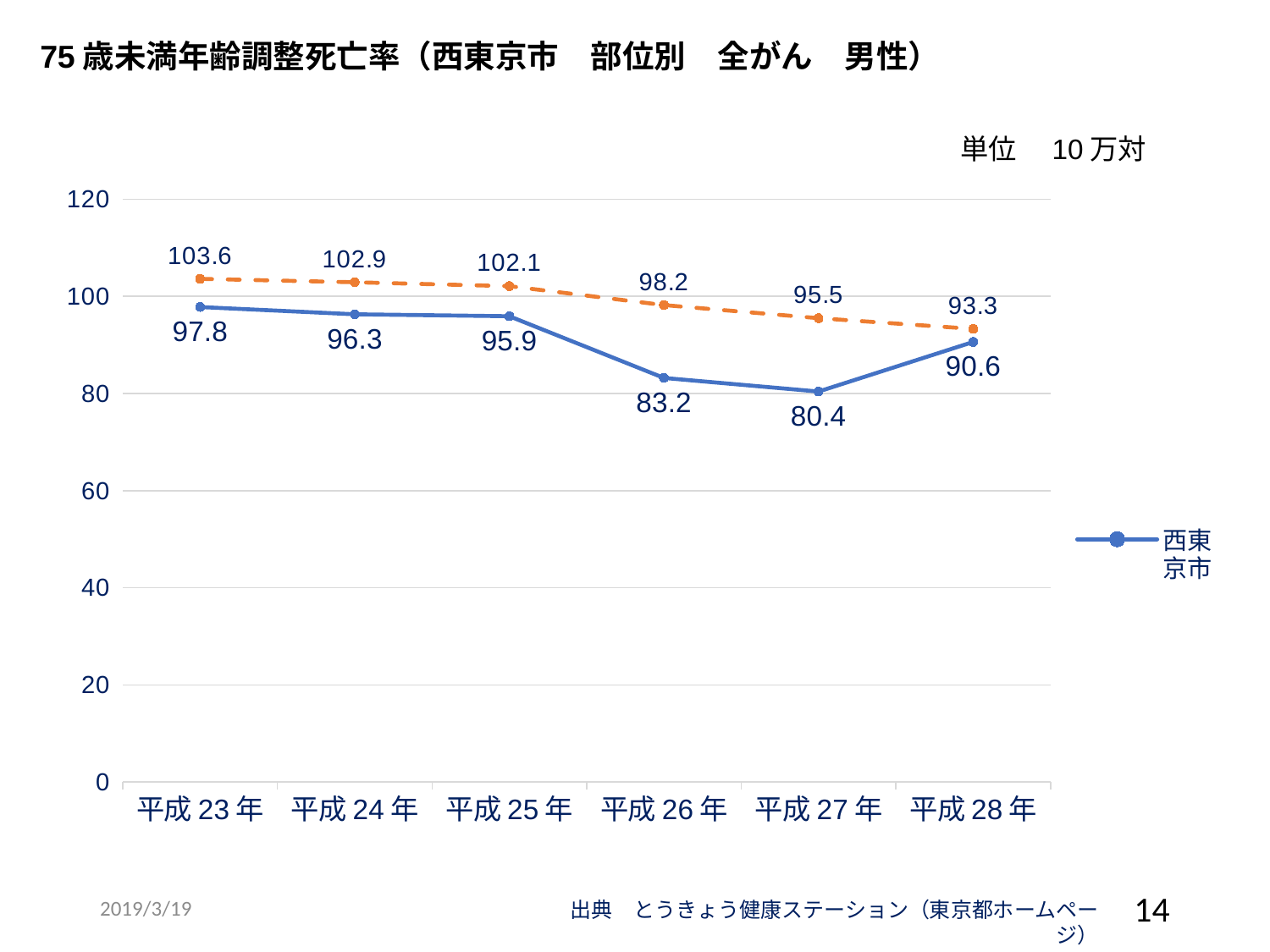

75歳未満年齢調整死亡率（西東京市　部位別　全がん　男性）
単位　10万対

### Chart

| Category | 西東京市 | 東京都 |
|---|---|---|
| 平成23年 | 97.8 | 103.6 |
| 平成24年 | 96.3 | 102.9 |
| 平成25年 | 95.9 | 102.1 |
| 平成26年 | 83.2 | 98.2 |
| 平成27年 | 80.4 | 95.5 |
| 平成28年 | 90.6 | 93.3 |
2019/3/19
14
　　　　　　　　　　　　　　　　　　　　　出典　とうきょう健康ステーション（東京都ホームページ）